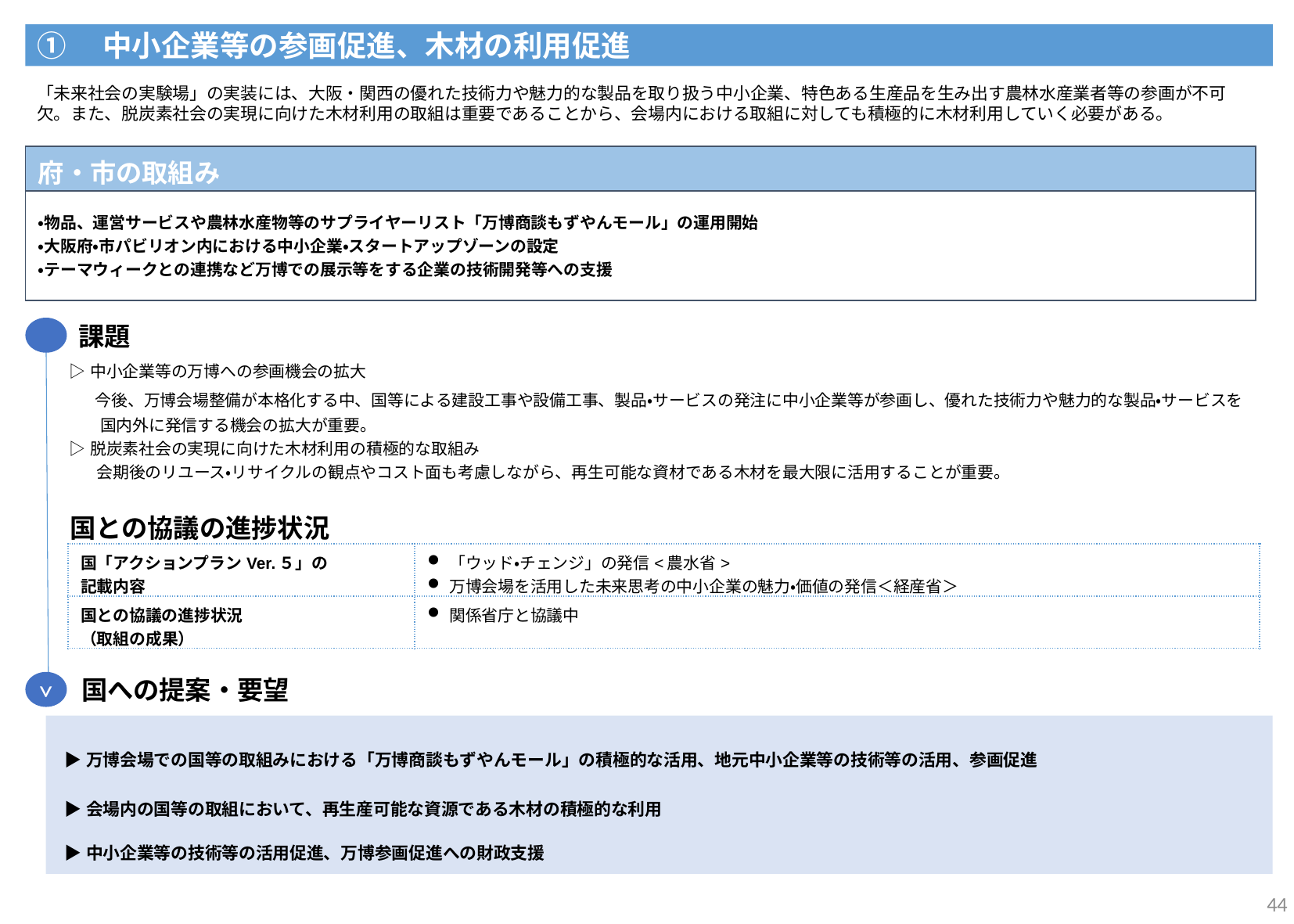

①　中小企業等の参画促進、木材の利用促進
「未来社会の実験場」の実装には、大阪・関西の優れた技術力や魅力的な製品を取り扱う中小企業、特色ある生産品を生み出す農林水産業者等の参画が不可欠。また、脱炭素社会の実現に向けた木材利用の取組は重要であることから、会場内における取組に対しても積極的に木材利用していく必要がある。
| 府・市の取組み |
| --- |
| ・物品、運営サービスや農林水産物等のサプライヤーリスト「万博商談もずやんモール」の運用開始 ・大阪府・市パビリオン内における中小企業・スタートアップゾーンの設定 ・テーマウィークとの連携など万博での展示等をする企業の技術開発等への支援 |
課題

| ▷中小企業等の万博への参画機会の拡大 　 今後、万博会場整備が本格化する中、国等による建設工事や設備工事、製品・サービスの発注に中小企業等が参画し、優れた技術力や魅力的な製品・サービスを 国内外に発信する機会の拡大が重要。 ▷脱炭素社会の実現に向けた木材利用の積極的な取組み 　 会期後のリユース・リサイクルの観点やコスト面も考慮しながら、再生可能な資材である木材を最大限に活用することが重要。 |
| --- |
国との協議の進捗状況
| 国「アクションプランVer.５」の 記載内容 | 「ウッド・チェンジ」の発信<農⽔省> 万博会場を活用した未来思考の中小企業の魅力・価値の発信＜経産省＞ |
| --- | --- |
| 国との協議の進捗状況 （取組の成果） | 関係省庁と協議中 |
>
国への提案・要望

| ▶万博会場での国等の取組みにおける「万博商談もずやんモール」の積極的な活用、地元中小企業等の技術等の活用、参画促進 　 ▶会場内の国等の取組において、再生産可能な資源である木材の積極的な利用　 ▶中小企業等の技術等の活用促進、万博参画促進への財政支援 |
| --- |

44